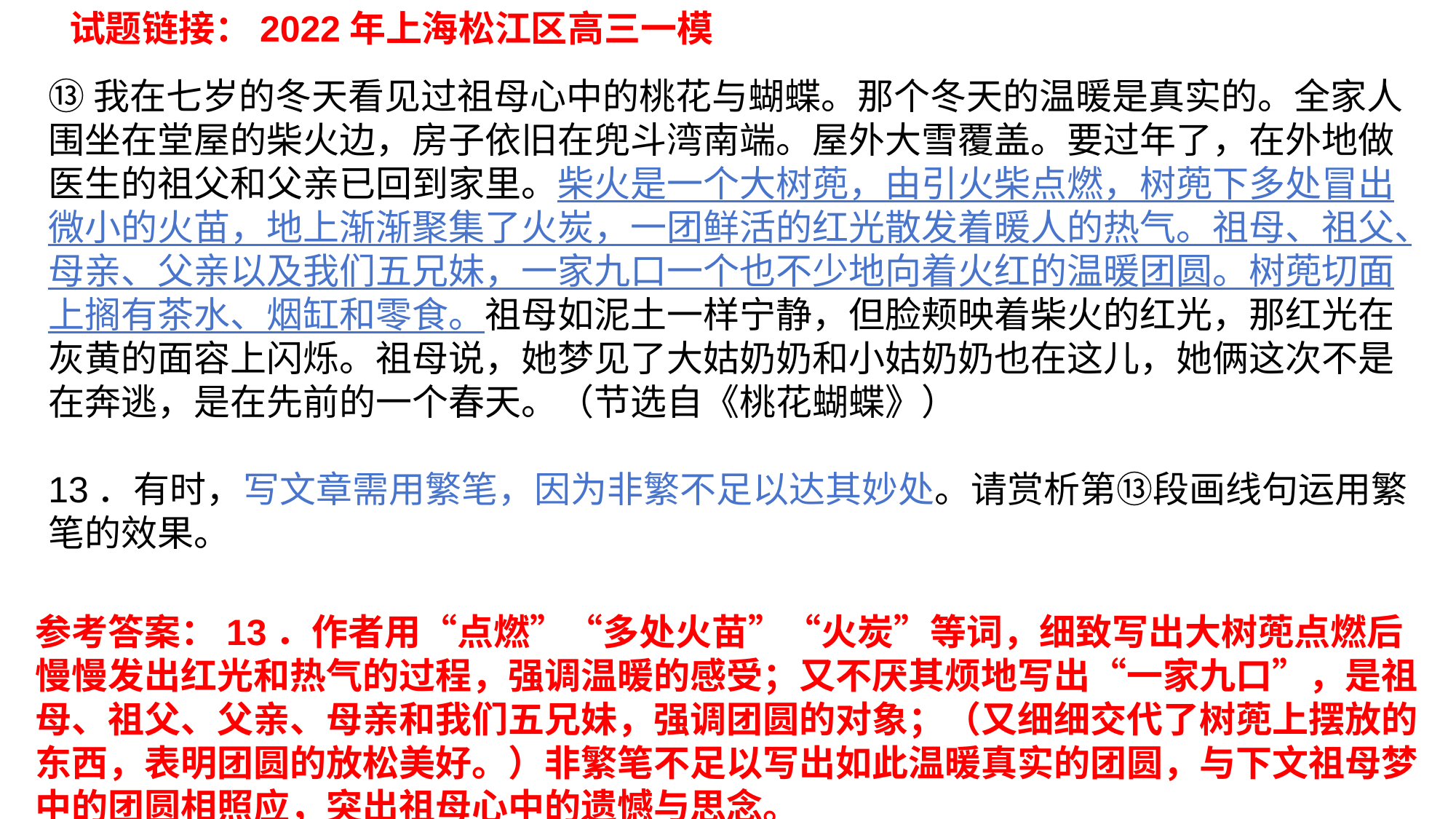

试题链接：2022年上海松江区高三一模
⑬我在七岁的冬天看见过祖母心中的桃花与蝴蝶。那个冬天的温暖是真实的。全家人围坐在堂屋的柴火边，房子依旧在兜斗湾南端。屋外大雪覆盖。要过年了，在外地做医生的祖父和父亲已回到家里。柴火是一个大树蔸，由引火柴点燃，树蔸下多处冒出微小的火苗，地上渐渐聚集了火炭，一团鲜活的红光散发着暖人的热气。祖母、祖父、母亲、父亲以及我们五兄妹，一家九口一个也不少地向着火红的温暖团圆。树蔸切面上搁有茶水、烟缸和零食。祖母如泥土一样宁静，但脸颊映着柴火的红光，那红光在灰黄的面容上闪烁。祖母说，她梦见了大姑奶奶和小姑奶奶也在这儿，她俩这次不是在奔逃，是在先前的一个春天。（节选自《桃花蝴蝶》）

13．有时，写文章需用繁笔，因为非繁不足以达其妙处。请赏析第⑬段画线句运用繁笔的效果。
参考答案：13．作者用“点燃”“多处火苗”“火炭”等词，细致写出大树蔸点燃后慢慢发出红光和热气的过程，强调温暖的感受；又不厌其烦地写出“一家九口”，是祖母、祖父、父亲、母亲和我们五兄妹，强调团圆的对象；（又细细交代了树蔸上摆放的东西，表明团圆的放松美好。）非繁笔不足以写出如此温暖真实的团圆，与下文祖母梦中的团圆相照应，突出祖母心中的遗憾与思念。